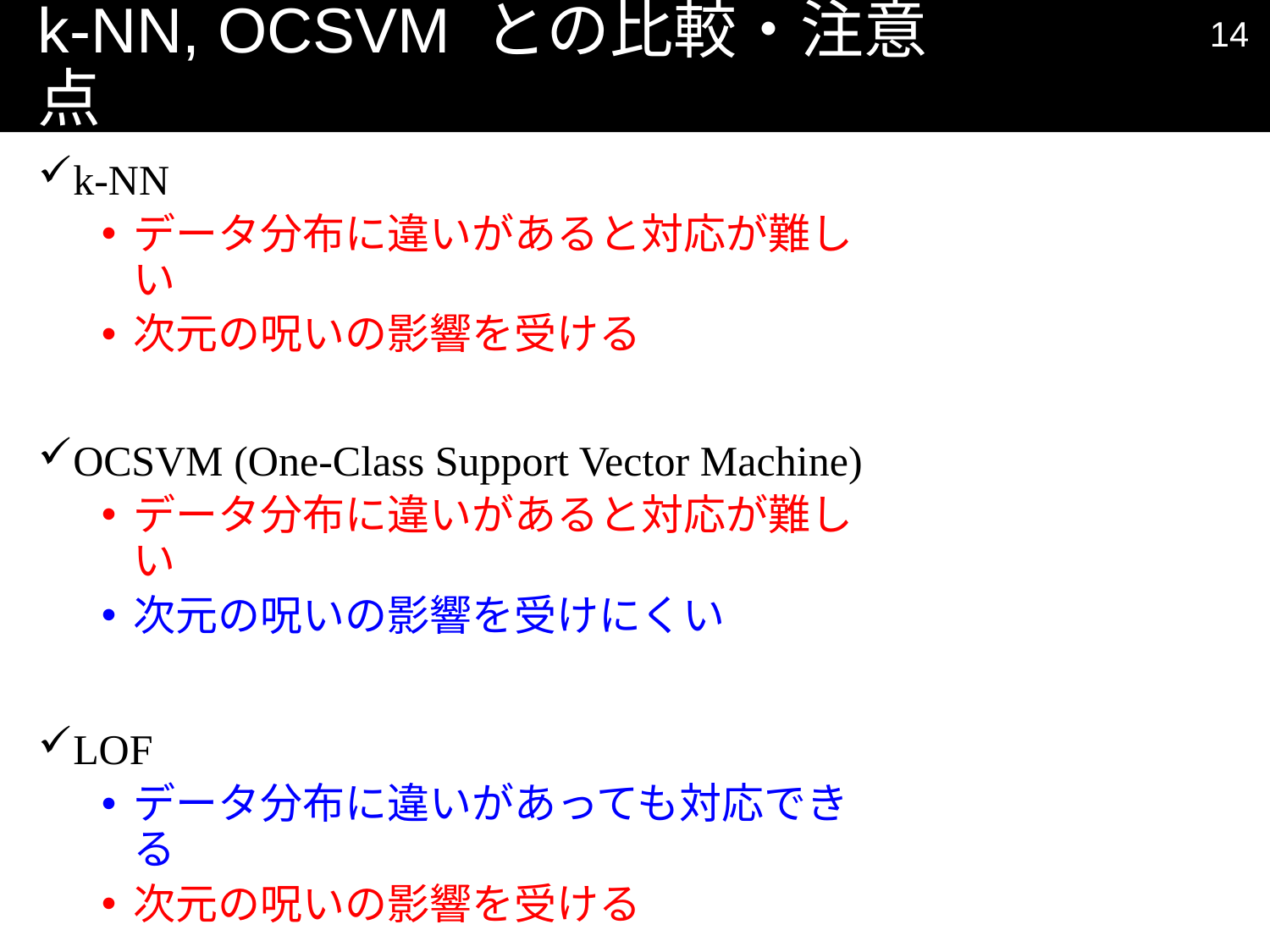

14
# k-NN, OCSVM との比較・注意点
k-NN
データ分布に違いがあると対応が難しい
次元の呪いの影響を受ける

OCSVM (One-Class Support Vector Machine)
データ分布に違いがあると対応が難しい
次元の呪いの影響を受けにくい

LOF
データ分布に違いがあっても対応できる
次元の呪いの影響を受ける